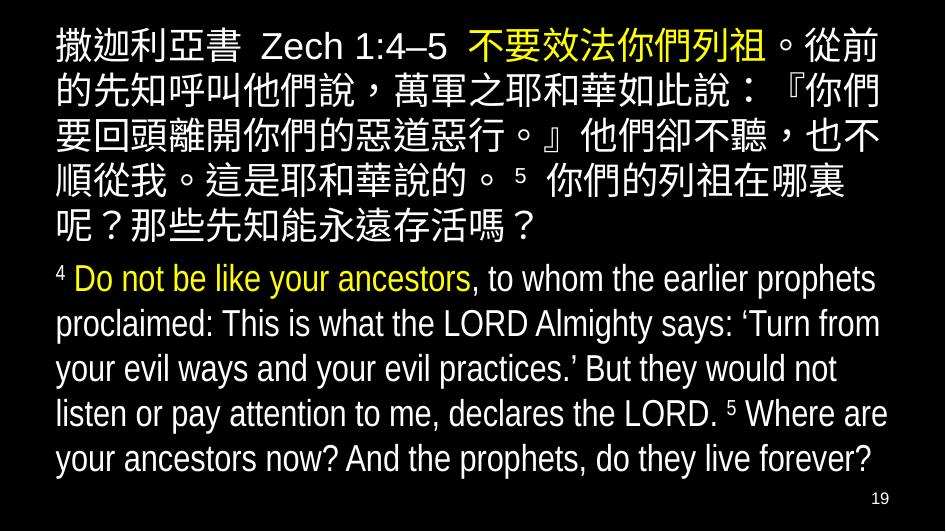

撒迦利亞書 Zech 1:4–5 不要效法你們列祖。從前的先知呼叫他們說，萬軍之耶和華如此說：『你們要回頭離開你們的惡道惡行。』他們卻不聽，也不順從我。這是耶和華說的。5 你們的列祖在哪裏呢？那些先知能永遠存活嗎？
4 Do not be like your ancestors, to whom the earlier prophets proclaimed: This is what the Lord Almighty says: ‘Turn from your evil ways and your evil practices.’ But they would not listen or pay attention to me, declares the Lord. 5 Where are your ancestors now? And the prophets, do they live forever?
19